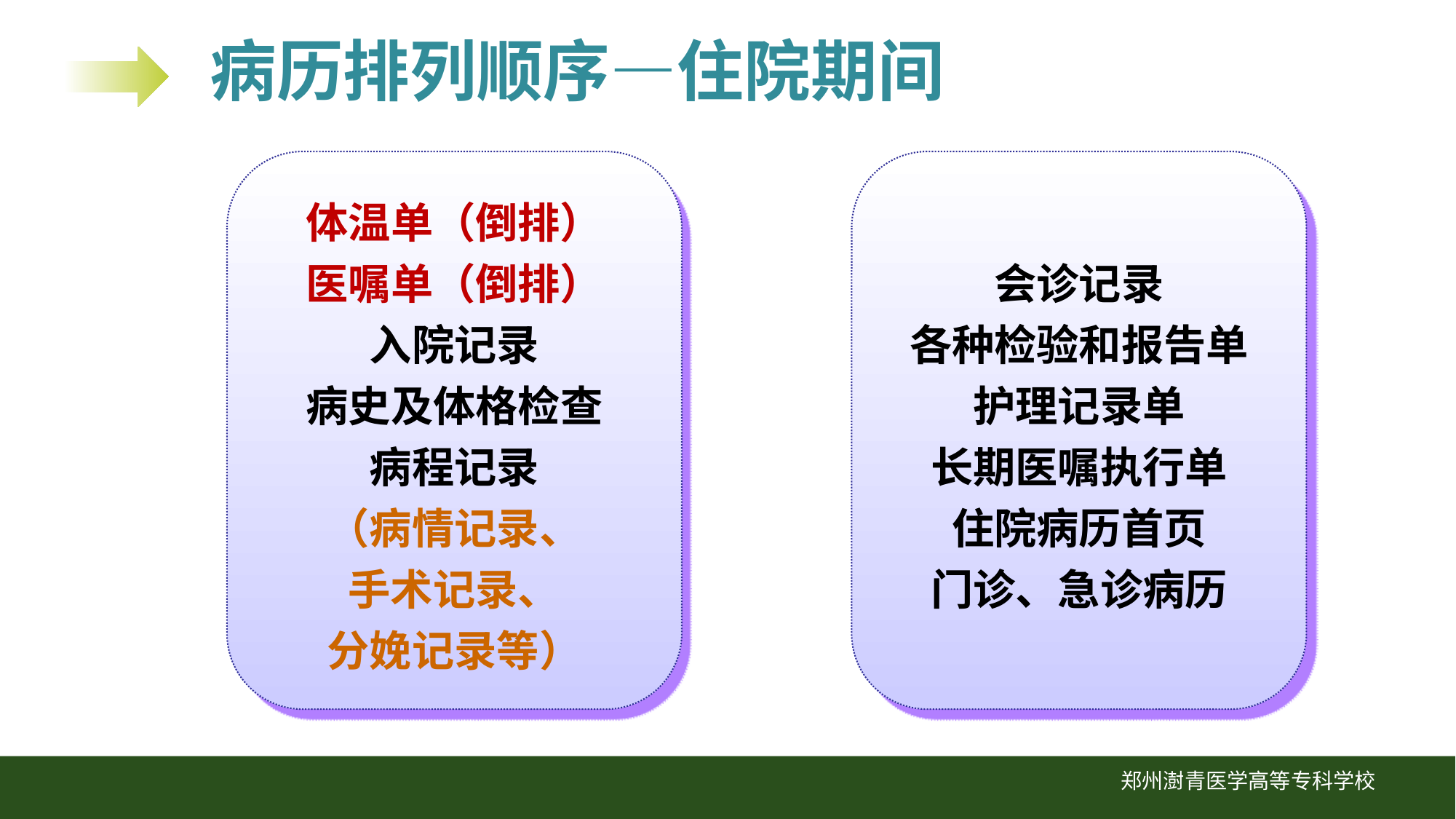

病历排列顺序—住院期间

体温单（倒排）
医嘱单（倒排）
入院记录
病史及体格检查
病程记录
（病情记录、
手术记录、
分娩记录等）
会诊记录
各种检验和报告单
护理记录单
长期医嘱执行单
住院病历首页
门诊、急诊病历

郑州澍青医学高等专科学校